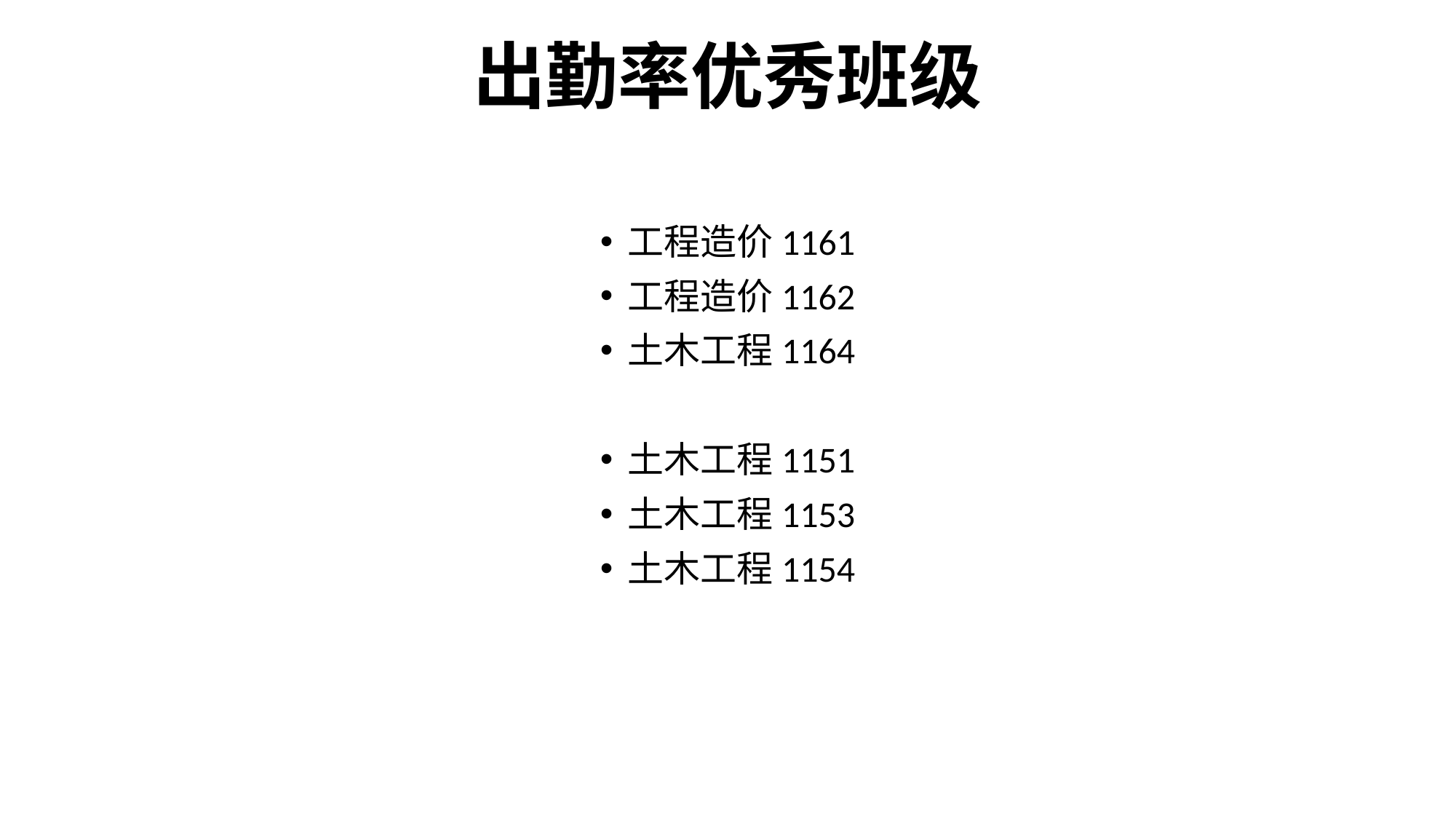

# 出勤率优秀班级
工程造价1161
工程造价1162
土木工程1164

土木工程1151
土木工程1153
土木工程1154